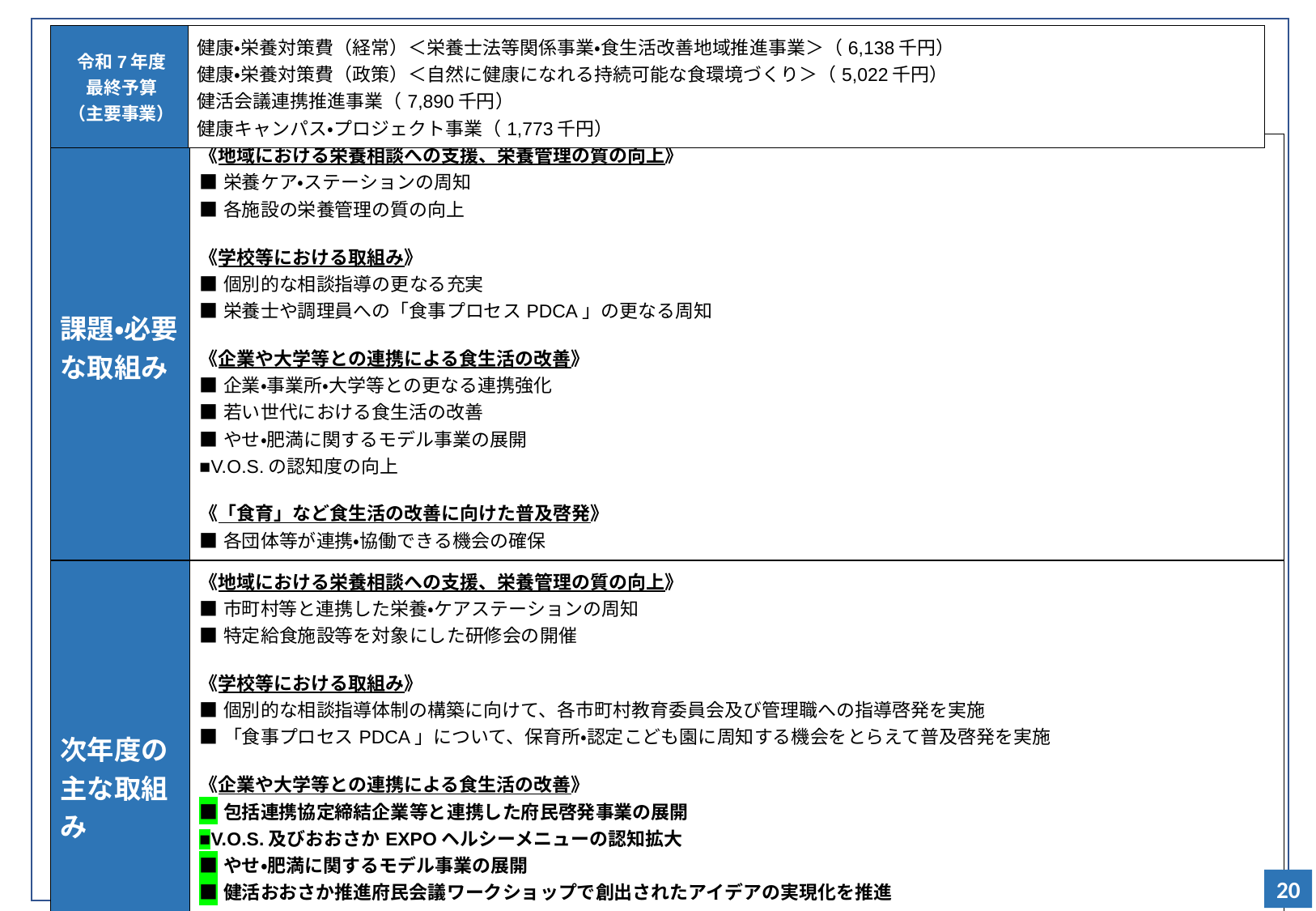

| 令和7年度 最終予算 （主要事業） | 健康・栄養対策費（経常）＜栄養士法等関係事業・食生活改善地域推進事業＞（6,138千円） 健康・栄養対策費（政策）＜自然に健康になれる持続可能な食環境づくり＞（5,022千円） 健活会議連携推進事業（7,890千円） 健康キャンパス・プロジェクト事業（1,773千円） |
| --- | --- |
| 課題・必要な取組み | 《地域における栄養相談への支援、栄養管理の質の向上》 ■栄養ケア・ステーションの周知 ■各施設の栄養管理の質の向上 《学校等における取組み》 ■個別的な相談指導の更なる充実 ■栄養士や調理員への「食事プロセスPDCA」の更なる周知 《企業や大学等との連携による食生活の改善》 ■企業・事業所・大学等との更なる連携強化 ■若い世代における食生活の改善 ■やせ・肥満に関するモデル事業の展開 ■V.O.S.の認知度の向上 《「食育」など食生活の改善に向けた普及啓発》 ■各団体等が連携・協働できる機会の確保 |
| --- | --- |
| 次年度の主な取組み | 《地域における栄養相談への支援、栄養管理の質の向上》 ■市町村等と連携した栄養・ケアステーションの周知 ■特定給食施設等を対象にした研修会の開催 《学校等における取組み》 ■個別的な相談指導体制の構築に向けて、各市町村教育委員会及び管理職への指導啓発を実施 ■「食事プロセスPDCA」について、保育所・認定こども園に周知する機会をとらえて普及啓発を実施 《企業や大学等との連携による食生活の改善》 ■包括連携協定締結企業等と連携した府民啓発事業の展開 ■V.O.S.及びおおさかEXPOヘルシーメニューの認知拡大 ■やせ・肥満に関するモデル事業の展開 ■健活おおさか推進府民会議ワークショップで創出されたアイデアの実現化を推進 《「食育」など食生活の改善に向けた普及啓発》 ■大阪府食育推進ネットワーク会議を中心とした事業実施、参画団体の連携・協働した取組みの推進 ■SNSを通じた情報発信 |
20